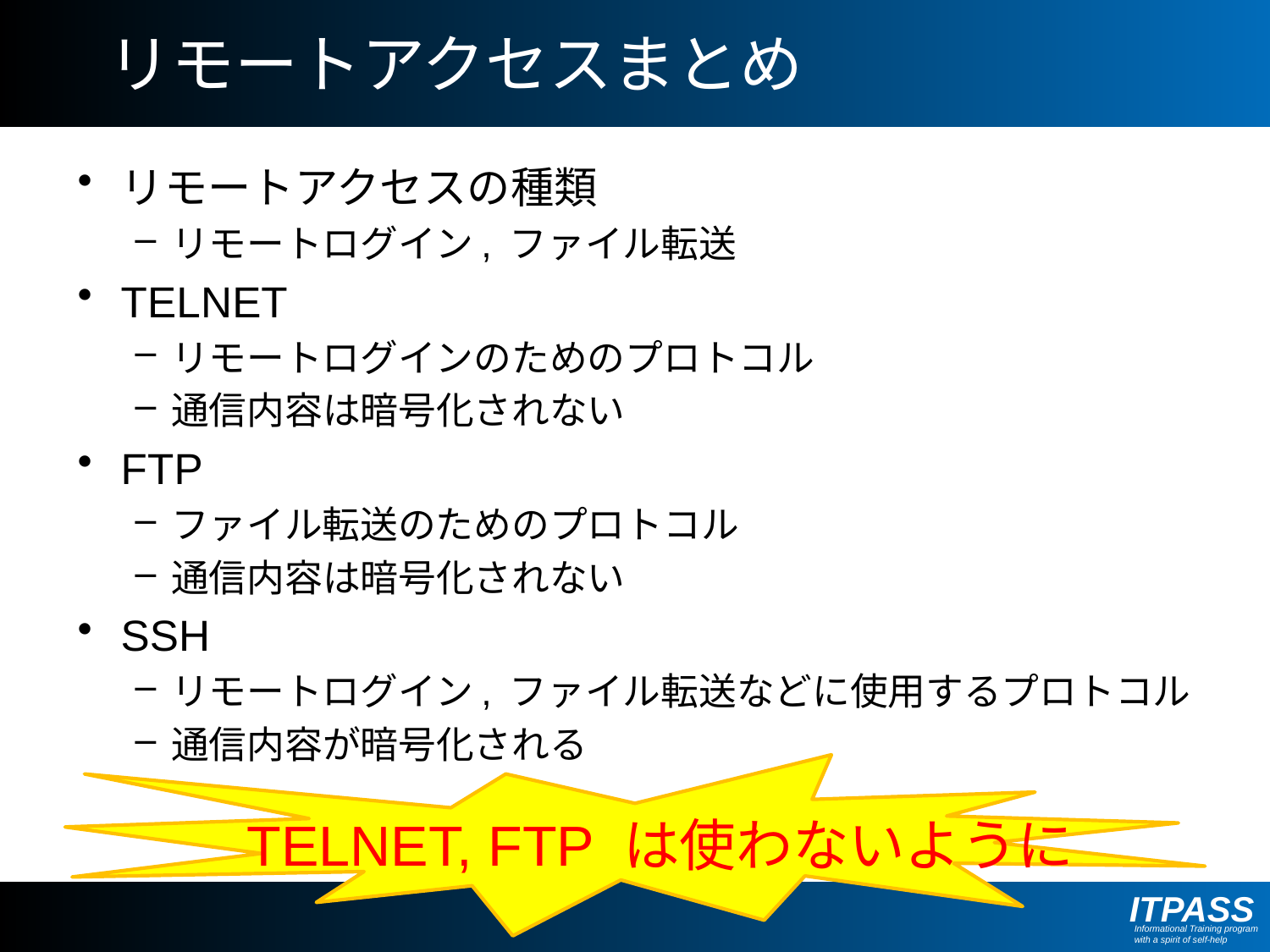

# リモートアクセスまとめ
リモートアクセスの種類
リモートログイン, ファイル転送
TELNET
リモートログインのためのプロトコル
通信内容は暗号化されない
FTP
ファイル転送のためのプロトコル
通信内容は暗号化されない
SSH
リモートログイン, ファイル転送などに使用するプロトコル
通信内容が暗号化される

TELNET, FTP は使わないように